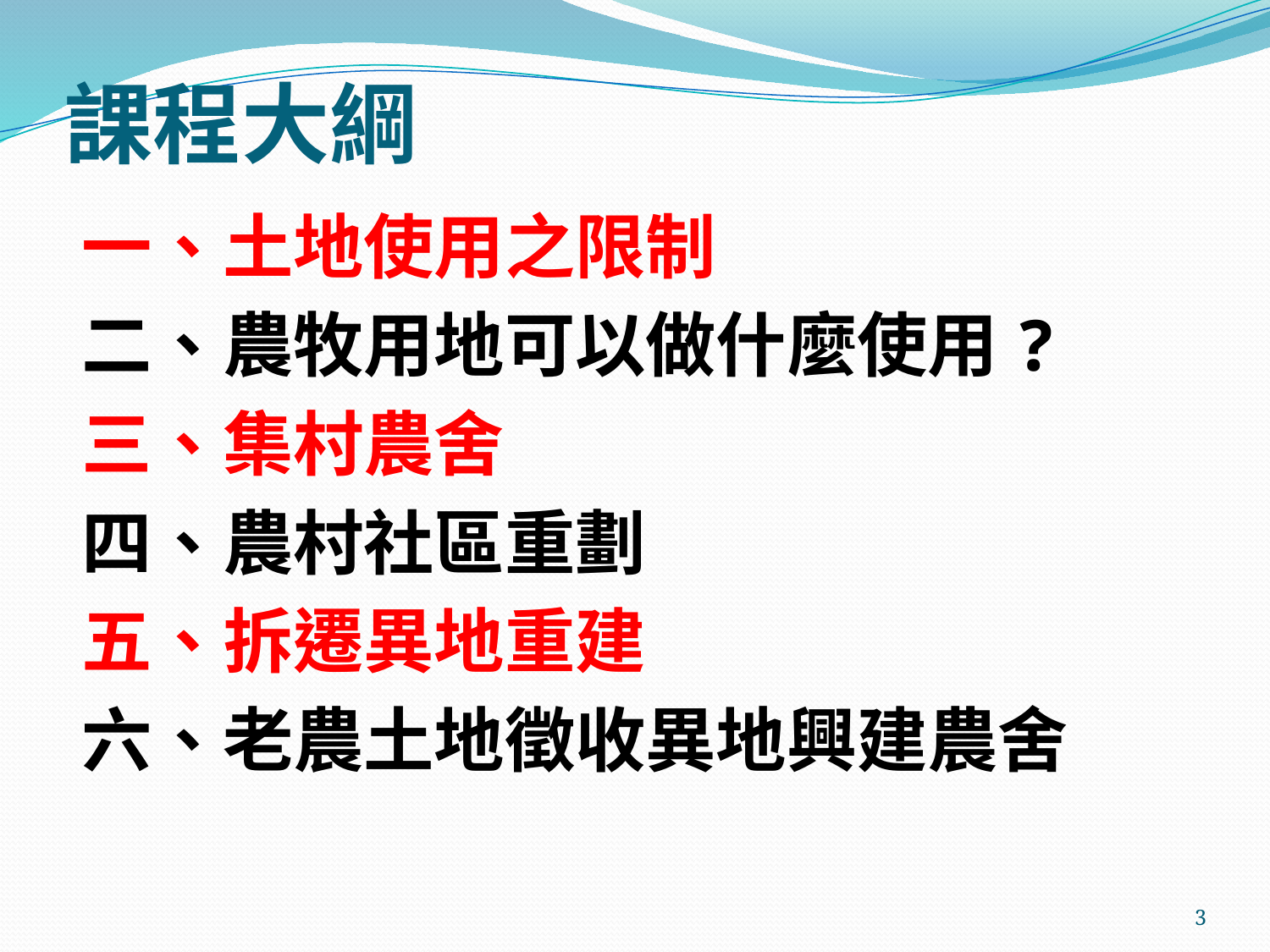

# 課程大綱
一、土地使用之限制
二、農牧用地可以做什麼使用?
三、集村農舍
四、農村社區重劃
五、拆遷異地重建
六、老農土地徵收異地興建農舍

3